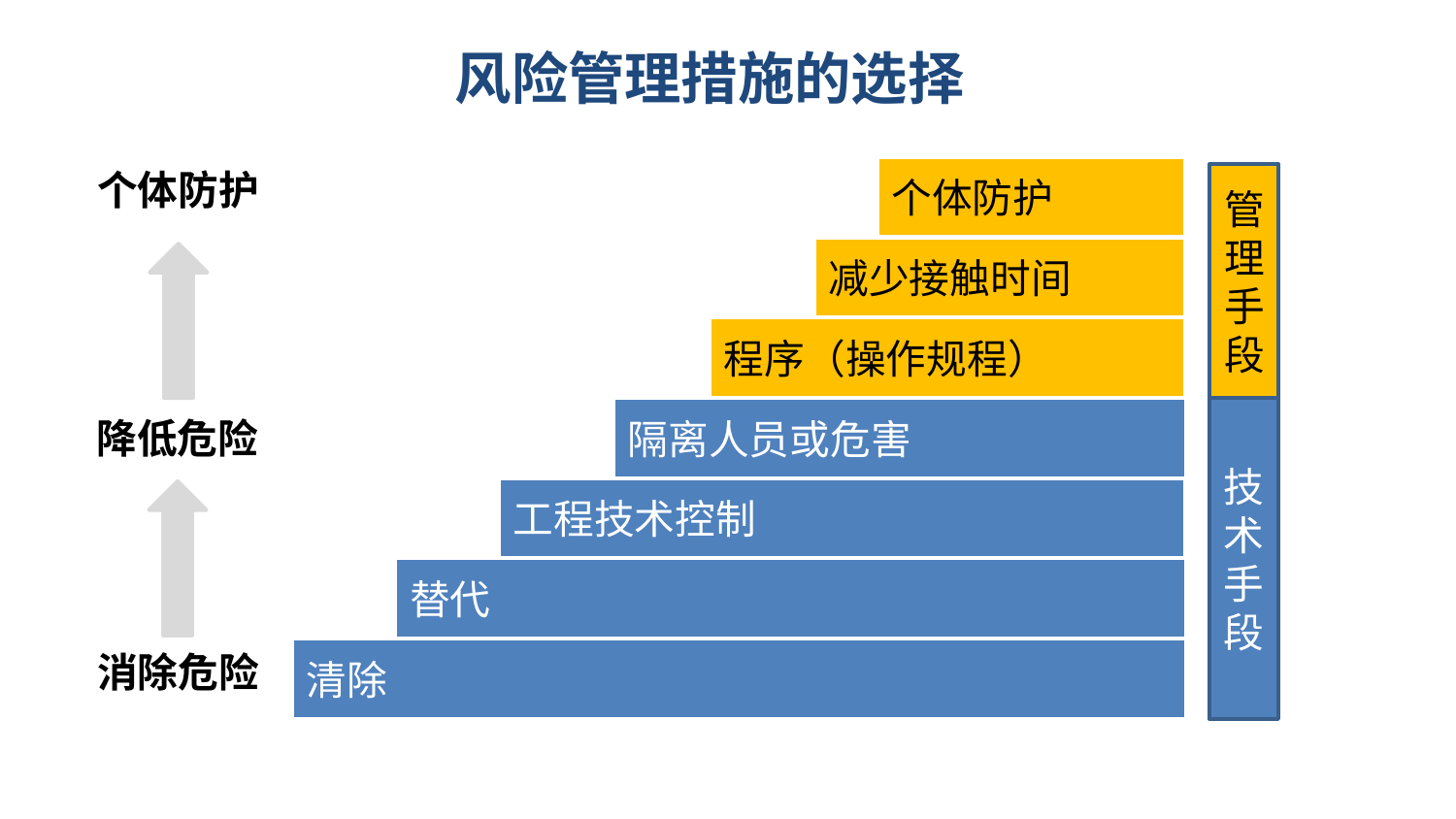

风险管理措施的选择
个体防护
个体防护
管理手段
减少接触时间

程序（操作规程）
隔离人员或危害
技术手段
降低危险
工程技术控制

替代
清除
消除危险